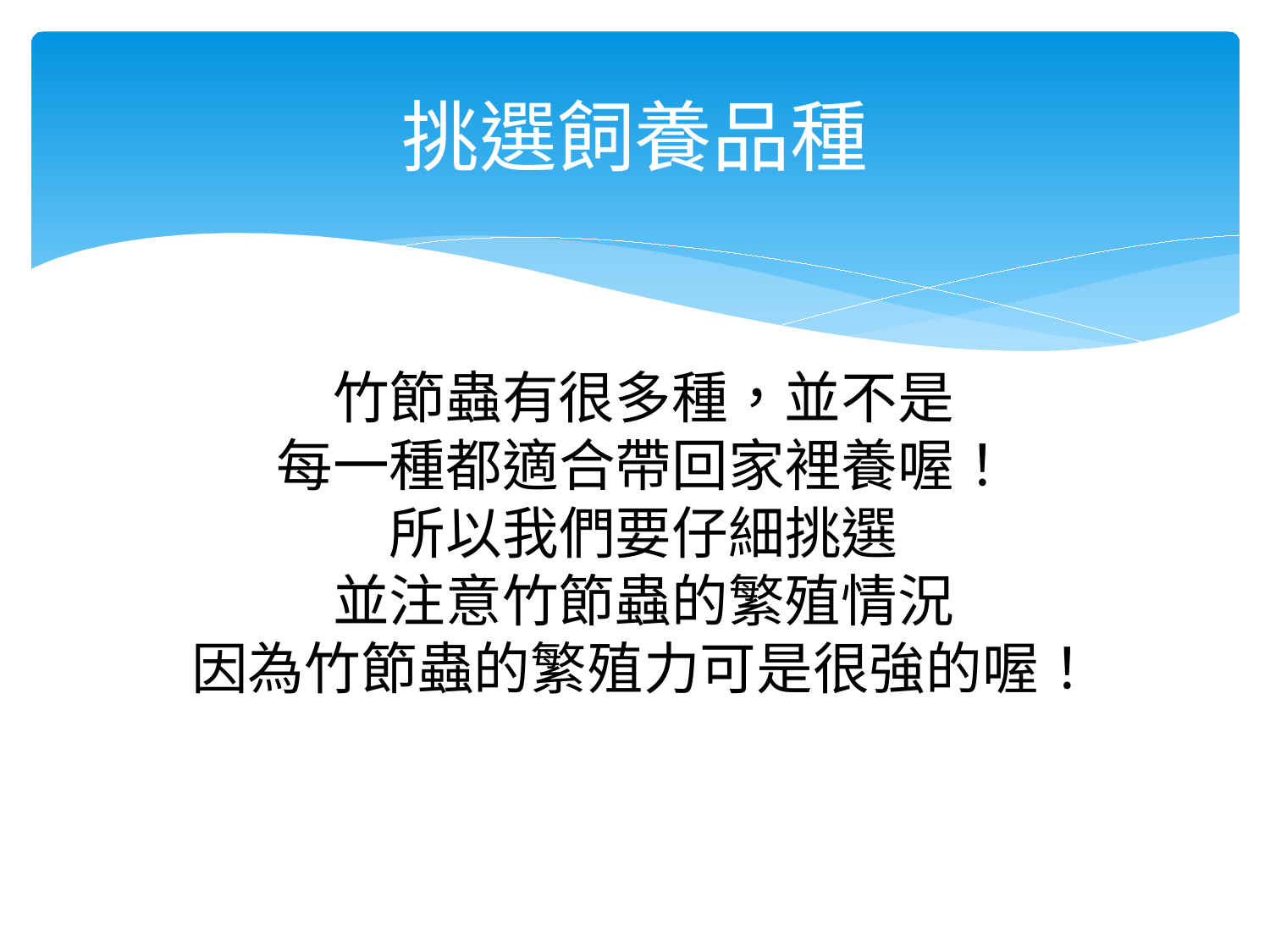

# 挑選飼養品種
竹節蟲有很多種，並不是
每一種都適合帶回家裡養喔！
所以我們要仔細挑選
並注意竹節蟲的繁殖情況
因為竹節蟲的繁殖力可是很強的喔！